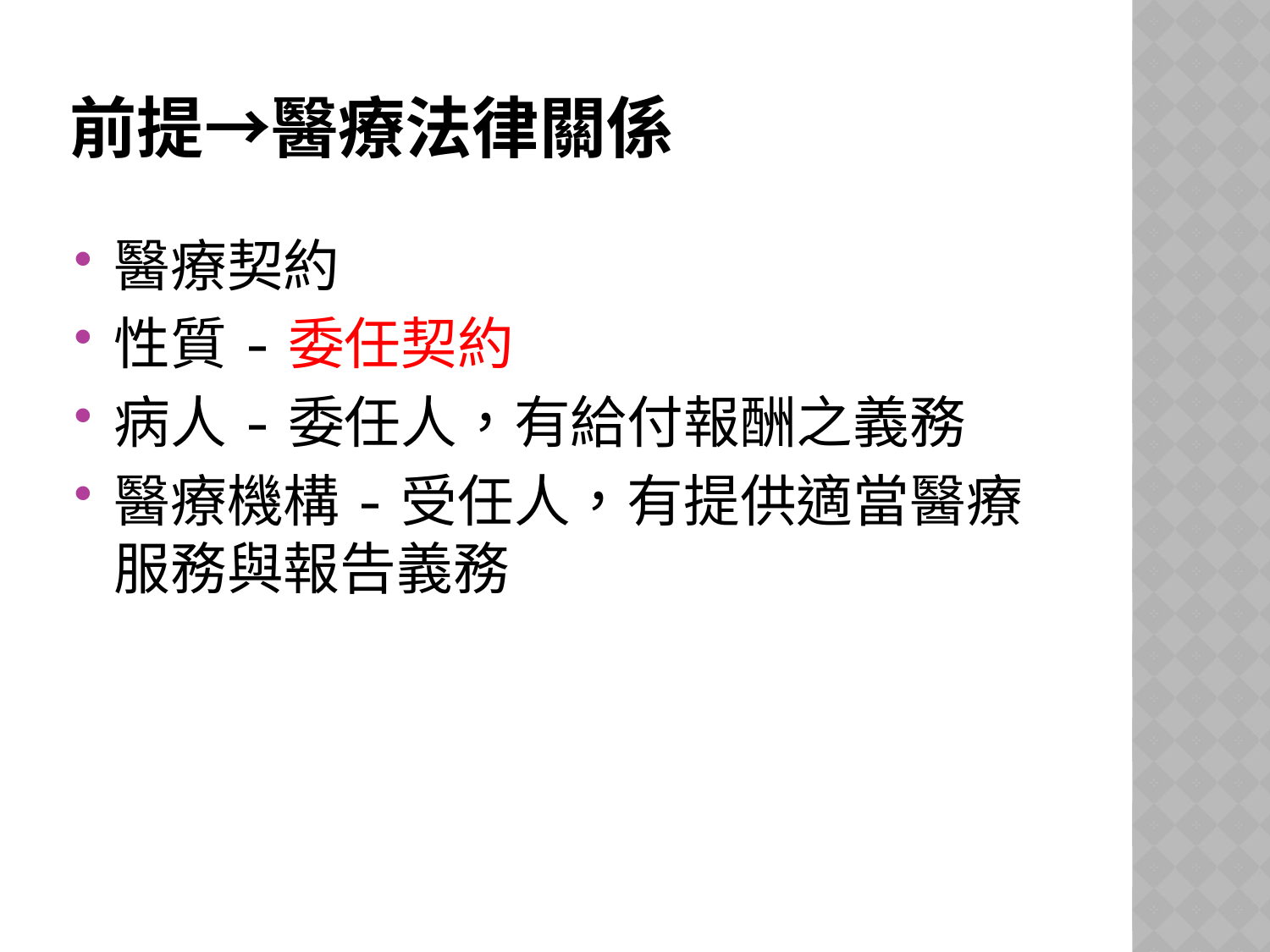

# 前提→醫療法律關係
醫療契約
性質-委任契約
病人-委任人，有給付報酬之義務
醫療機構-受任人，有提供適當醫療服務與報告義務